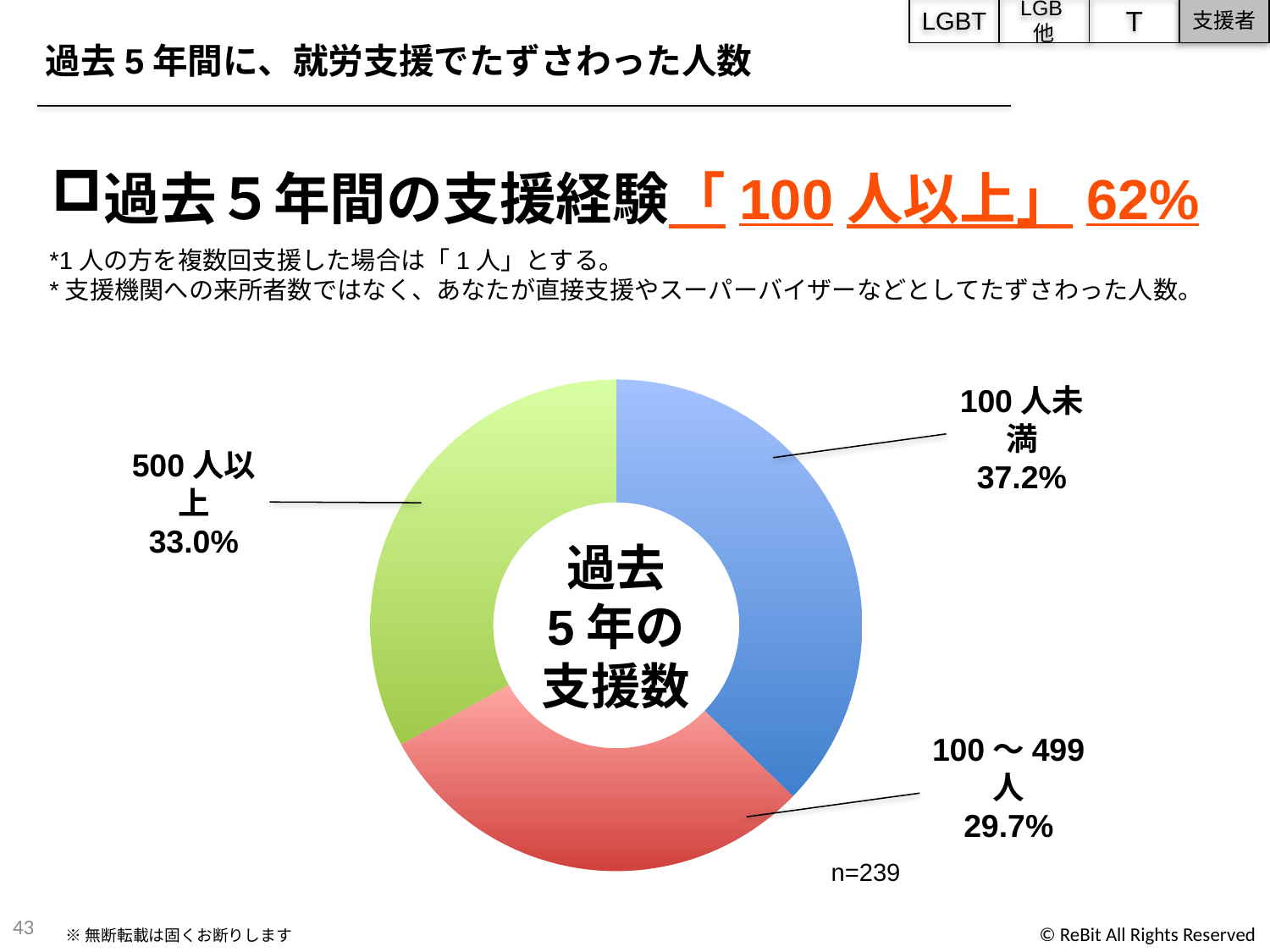

LGBT
LGB他
T
支援者
過去5年間に、就労支援でたずさわった人数
過去５年間の支援経験「100人以上」62%
*1人の方を複数回支援した場合は「1人」とする。
*支援機関への来所者数ではなく、あなたが直接支援やスーパーバイザーなどとしてたずさわった人数。

### Chart

| Category |  |
|---|---|
100人未満
37.2%
500人以上
33.0%
過去
5年の
支援数
100〜499人
29.7%
n=239
43